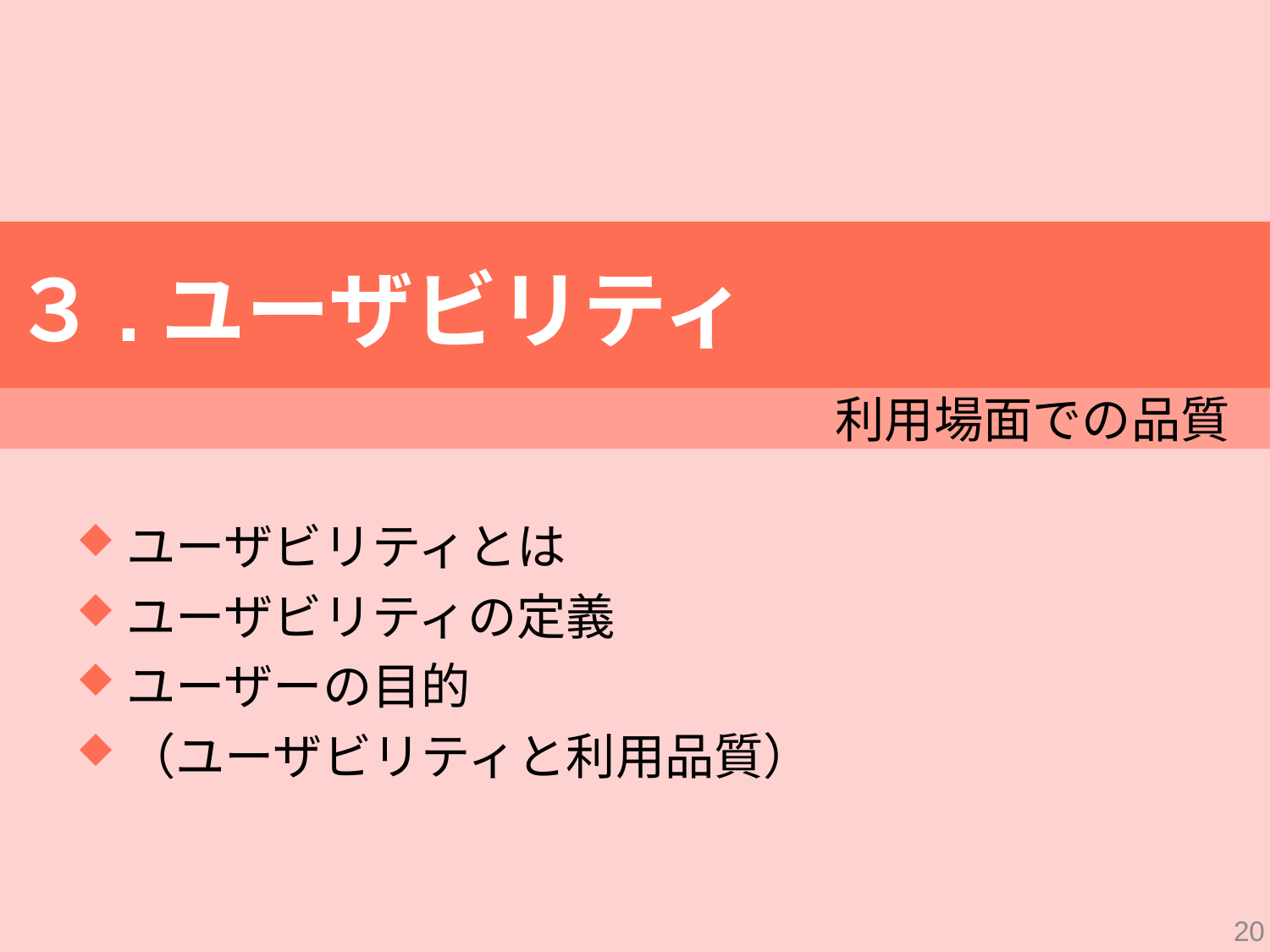

# ３.ユーザビリティ
利用場面での品質
ユーザビリティとは
ユーザビリティの定義
ユーザーの目的
（ユーザビリティと利用品質）
20